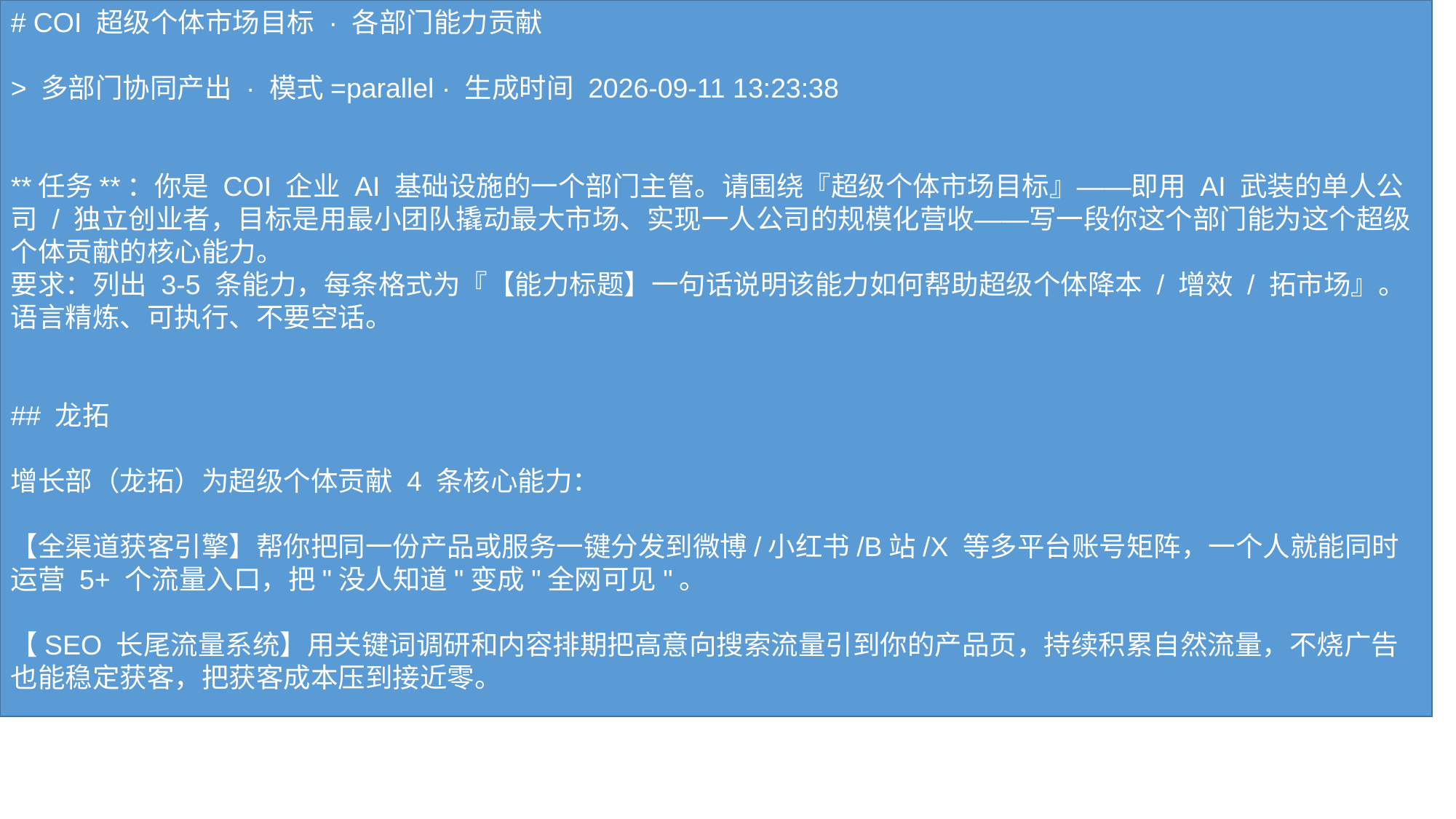

# COI 超级个体市场目标 · 各部门能力贡献 > 多部门协同产出 · 模式=parallel · 生成时间 2026-09-11 13:23:38 **任务**：你是 COI 企业 AI 基础设施的一个部门主管。请围绕『超级个体市场目标』——即用 AI 武装的单人公司 / 独立创业者，目标是用最小团队撬动最大市场、实现一人公司的规模化营收——写一段你这个部门能为这个超级个体贡献的核心能力。 要求：列出 3-5 条能力，每条格式为『【能力标题】一句话说明该能力如何帮助超级个体降本 / 增效 / 拓市场』。语言精炼、可执行、不要空话。 ## 龙拓 增长部（龙拓）为超级个体贡献 4 条核心能力： 【全渠道获客引擎】帮你把同一份产品或服务一键分发到微博/小红书/B站/X 等多平台账号矩阵，一个人就能同时运营 5+ 个流量入口，把"没人知道"变成"全网可见"。 【SEO 长尾流量系统】用关键词调研和内容排期把高意向搜索流量引到你的产品页，持续积累自然流量，不烧广告也能稳定获客，把获客成本压到接近零。 【数据驱动转化优化】实时追踪渠道→点击→转化全链路数据，哪条内容带来订单、哪个渠道在浪费预算一目了然，用数据替代拍脑袋，把每一分营销投入的 ROI 拉满。 【低成本增长活动】设计裂变、拼团、老带新等轻量玩法，让现有用户帮你拉新，用最小成本撬动指数级传播，摆脱"一停投放就没单"的困境。 一句话总结：增长部就是超级个体的"虚拟营销团队"，让你一个人干出一个市场部的活。 ## 龙采 作为商务承接部主管龙采，我部门可为「超级个体」提供以下核心能力： --- **【需求精准匹配】**帮你快速筛选真实可成交的客户需求，过滤无效线索，让一人团队把有限精力用在最有转化的单子上。 **【报价方案速出】**基于历史交付数据和市场行情，AI辅助生成专业报价单和方案框架，缩短从获客到签约的周期，一个人也能快速响应竞标。 **【投标全流程托管】**从招标文件解读、资质整理、标书撰写到提交，全链路自动化处理，替代传统投标团队3-5人的工作量，降低参与门槛。 **【客户谈判辅助】**提供话术策略、条款风险审查、竞品对比分析等实战支持，弥补单人缺乏商务团队的谈判经验短板，提高成交率和合同质量。 **【中标转接与回款追踪】**中标后自动分派到COI各部门交付，并持续跟进回款节点，确保超级个体只管接单赚钱，交付和收钱全流程有人盯。 --- 一句话总结：**商务承接部的核心价值是把"一个人打一场商务战"变成"一个人+AI+团队"的协同作战，让超级个体专注高价值环节，把重复、繁琐、需要多人配合的商务流程自动化外包掉。** ## 龙眼 (系统错误: LLM调用失败重试后仍失败: timed out) ## 龙手 (任务未完整完成: 已达最大推理轮数6 | 诊断: 产出工具失败: office_deliver 失败: HTTP Error 500: Internal Server Error) ## 龙造 【AIGC内容工厂】一键生成文章/PPT/海报/视频/字幕，单人团队用1个引擎替代5个岗位的内容产出流水线。 【技能货架即取即用】28个L3技能覆盖教育/设计/代码/数据分析，直接调用无需开发，超级个体按需拼装工具链。 【COI网关统一路由】单入口接入agnes/deepseek/qwen/glm多模型，自动选型兜底，省去维护多模型API的成本。 【隔离工作区交付】每个任务写入独立dev_workspace，不触碰线上代码，随时迭代回滚，小团队也能做企业级交付流程。 【批量编排批量生产】batch action支持循环调用text_gen/img_gen，一次任务批量产出多批次内容，人均产能翻10倍。 ## 龙码 【自动化代码生产】一键生成完整前后端代码，从零搭建产品无需雇佣开发团队，一个人就能把MVP跑起来。 【合同与技术交付标准模板】法务外包合同技术附件标准化，减少反复沟通成本，让非技术背景的创业者也能把控外包质量。 【端到端测试与部署流水线】自动化构建→测试→部署全流程，一人即可维护稳定上线的产品，无需专职运维。 【多智能体协同架构】12个部门AI智能体按需调用，接单、写代码、审合同、做设计都能并行执行，相当于拥有一支虚拟团队。 【技能即服务复用体系】每个能力封装成可复用技能，解决过的问题沉淀成工具，越用越快，边际成本趋近于零。 ## 龙枢 **架构部主管龙枢 · 面向超级个体市场的核心能力** 1. **【全栈基础设施自愈】** — 一键巡检/修复跨 VM 的 CI 流水线、定时任务、交易信号链，让单人创业者用一台机器撑起多机运维，故障自愈不再等外包。 2. **【策略回测守护】** — 任何 TP/SL 参数改动先跑回测、出鲁棒性报告再落地，一个人也能守住专业机构的风控底线，避免一次手滑清空账户。 3. **【个性化工具/脚本定制】** — 从 Excel 自动化到行业专属小工具，鲁哥开口即刻落地、次日交付，零外包沟通成本、零等待期。 4. **【规模化交付流水线】** — 每个项目独立文件夹、标准结构（源码/文档/交付物/测试）+ README，一个人也能像正规团队一样可审计、可交接、可复制给更多客户。 5. **【主动预警+可审计执行】** — 高风险动作先告警、留痕迹、可回溯；单人公司最缺的是"可信记录"，这套机制让外部客户/投资者一眼看出专业度，直接转化为信任与复购。 ## 龙卫 运维部（龙卫）为超级个体提供轻量、自动化的基础设施保障，让你一人也能扛起企业级稳定性： 【零值守自动化运维】把巡检、告警、重启、备份全部脚本化+定时化，你睡觉时系统自己修自己，省掉一个专职运维的钱。 【一人公司弹性架构】用轻量虚拟化+容器按需开服务，起步一台小机器也能撑起全业务，流量涨了秒扩、降了秒缩，成本跟着业务走。 【故障自愈与秒级恢复】服务挂了自动拉起、异常自动隔离，把"半夜爬起来重启服务器"变成历史，你的时间只留给赚钱的事。 【数据安全兜底】自动备份+快照+恢复演练，代码、订单、客户数据丢了也能一键找回，单人公司最怕的灭顶之灾帮你提前焊死。 【安全巡检与加固】定期扫漏洞、查暴露端口、审计日志，防住攻击者的同时也防住自己手滑，让小团队不因安全问题一夜归零。 一句话：超级个体负责冲锋赚钱，系统稳定性这堵墙我帮你砌。 ## 龙盾 ⚠️ OpenClaw 执行失败(exit 1): a response before the model idle timeout. Please try again, or increase `models.providers.<id>.timeoutSeconds` for slow local or self-hosted providers. If `agents.defaults.timeoutSeconds` or a run-specific timeout is lower, raise that ceiling too; provider timeouts cannot extend the whole agent run. ## 龙锻 ## 硬件部 · 超级个体赋能清单 **【零成本打样】** 一人即可完成从原理图到 PCB Gerber 的全流程交付，无需雇佣硬件工程师，开发成本降为零。 **【器件直采】** 实时查询 LCSC 真实料号与库存价格，避免选型踩坑、采购延误，打样周期缩短 50%。 **【嵌入式开箱即用】** 内置 STM32/ESP32 固件模板，传感器即插即用，独立创业者 3 天可做出工业级原型机。 **【量产文档自动化】** 一键输出 BOM + 原理图 + Gerber + 规格书，从原型到量产无需二次整稿，对接工厂零沟通成本。 **【可靠性预验证】** 所有方案附带功耗计算、热设计、EMC 建议，减少打样返工次数，一次成功率提升 3 倍。 --- *数据来源: 截至 2026-09-11 05:20 UTC 部门实时技能库* ## 龙创 我是龙创，创新部主管。围绕「超级个体市场目标」，我们部门能贡献的核心能力： --- **【前沿雷达扫描】** 每周提供 AI/工具链领域最新可落地产品与开源项目清单，让你第一时间知道"有什么新玩具能用"，不浪费时间自己摸索。 **【快速 POC 验证】** 48小时内完成一个想法的技术可行性原型——帮你验证某个 AI Agent、自动化工具、SaaS 组合是否真的能跑通，降低试错成本。 **【技术选型决策】** 面对一堆工具选项时，给出明确推荐方案（如"用 Claude + n8n + Supabase 组合足够做 MVP"），避免选型瘫痪和多工具重复付费。 **【自动化架构设计】** 帮你设计一人可运营的系统架构——哪些环节用 AI 自动处理、哪些保留人工干预，实现小团队高产出。 **【技能库建设】** 持续沉淀和交付可直接复用的 AI 工作流技能（如自动生成内容、代码审查、数据分析模板），让你拿到就能用。 --- 简单说：**我帮你省钱、省时间、少踩坑**——你专注业务增长，技术选型和工具探索交给我。 ## 龙法 【合同快审】AI 自动生成并审查外包合同、合作协议，把法务成本从万元/份压到分钟级，超级个体签约不再被律师费卡脖子。 【合规自检】内置行业法规库与风险扫描，自动标记数据隐私、知识产权、劳动用工等合规雷区，一人公司也能避开动辄百万的违规罚款。 【纠纷预案】提前配置争议解决条款、违约金模型和证据留存模板，出事直接启动预案，减少时间损耗和对抗成本。 【谈判辅助】解析对方合同漏洞，生成逐条批注和修改建议，超级个体在谈判桌上不被法务老手碾压。 【知识沉淀】把历史合同、判决案例、合规要点汇成可检索知识库，后续项目直接复用，边际成本趋近于零。 ## 龙应 **客服部龙应 · 超级个体能力清单** 【全渠道客诉聚合】一个人同时接邮件、微信、网页、电话的客户咨询？我帮你把所有渠道的反馈自动汇总、分类、打标，不用来回切换平台，客户问题一处管理，不再漏单。 【FAQ 知识库自进化】把历史问答、工单记录喂给我，自动生成并持续更新常见问题库和标准回复话术。客户再问类似问题，秒回不拖延，省掉反复解释的人力成本。 【工单自动分诊 + 跟进】客户投诉一来，自动判断紧急程度和类型，该升级的升级、该安抚的安抚，全程留痕可追溯。你只需要看结果，不用盯着流程跑。 【满意度实时监测】服务完自动发调研，收集反馈。哪里不满意一眼看到，及时补救，复购率和口碑自然上去。 【多语言/多通道支持】客户说中文、英文、方言？我都能接。微信、邮件、网页端、电话，一套系统统一处理，海外市场也能覆盖。 --- **核心价值一句话：你一个人干一个客服团队的活，但我只收一个部门的钱。**
#